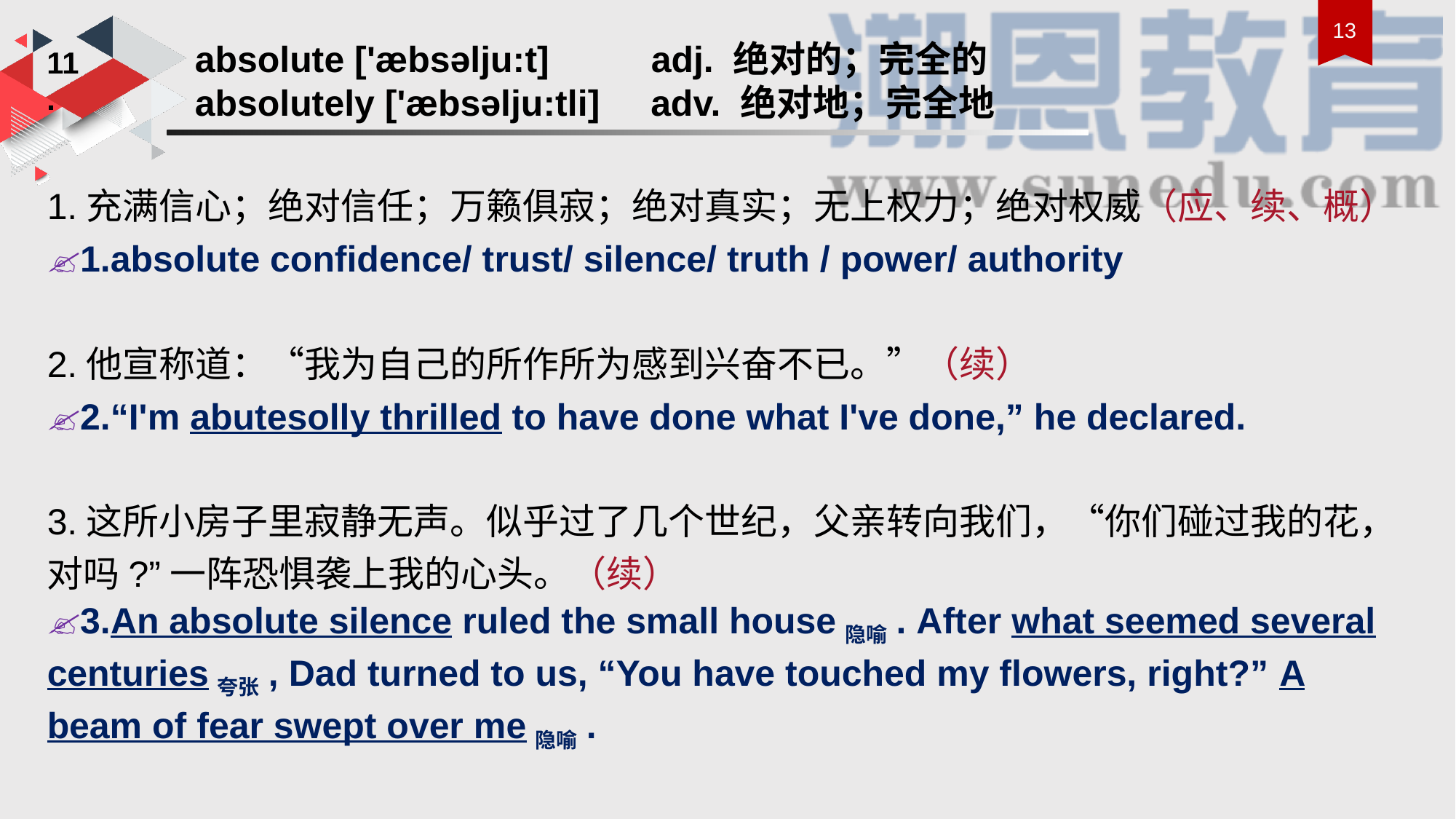

absolute ['æbsəlju:t]          adj. 绝对的；完全的
absolutely ['æbsəlju:tli]     adv. 绝对地；完全地
11.

1.充满信心；绝对信任；万籁俱寂；绝对真实；无上权力；绝对权威（应、续、概）
✍1.absolute confidence/ trust/ silence/ truth / power/ authority

2.他宣称道：“我为自己的所作所为感到兴奋不已。”（续）
✍2.“I'm abutesolly thrilled to have done what I've done,” he declared.

3.这所小房子里寂静无声。似乎过了几个世纪，父亲转向我们，“你们碰过我的花，对吗?”一阵恐惧袭上我的心头。（续）
✍3.An absolute silence ruled the small house隐喻. After what seemed several centuries夸张, Dad turned to us, “You have touched my flowers, right?” A beam of fear swept over me隐喻.